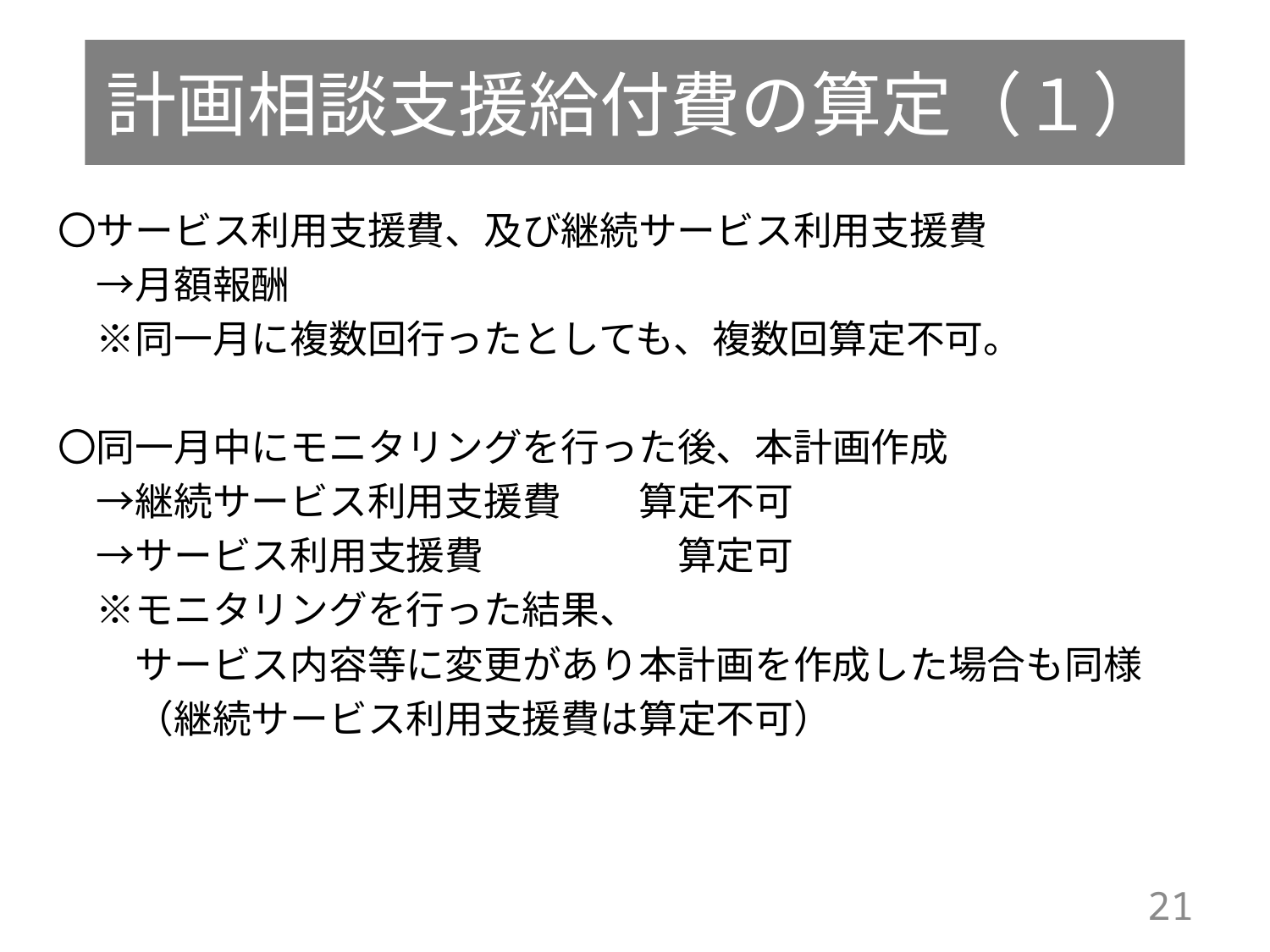

計画相談支援給付費の算定（１）
〇サービス利用支援費、及び継続サービス利用支援費
　→月額報酬
　※同一月に複数回行ったとしても、複数回算定不可。

〇同一月中にモニタリングを行った後、本計画作成
　→継続サービス利用支援費　　算定不可
　→サービス利用支援費　　　　　算定可
　※モニタリングを行った結果、
　　サービス内容等に変更があり本計画を作成した場合も同様
　　（継続サービス利用支援費は算定不可）

21